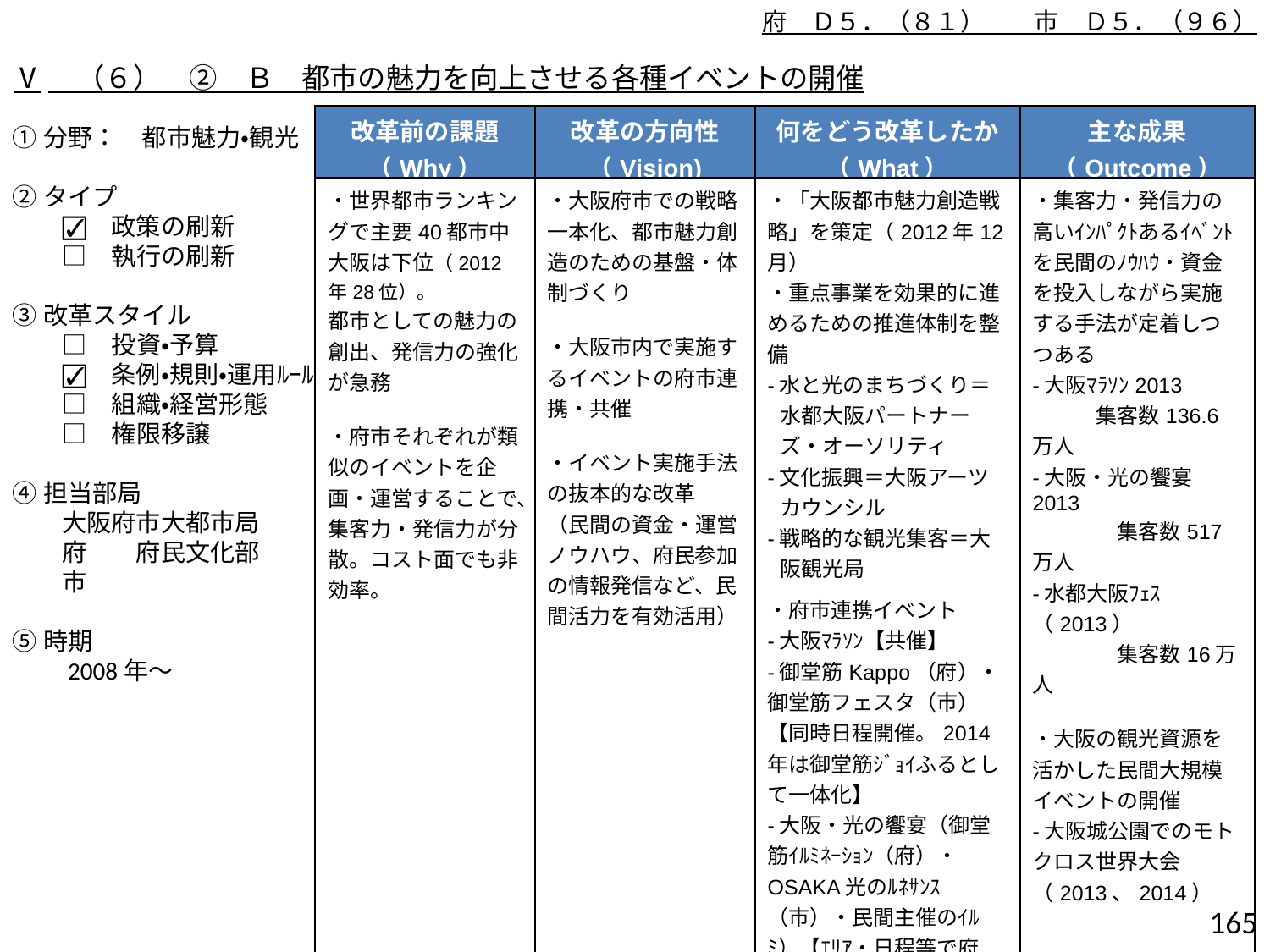

府　Ｄ５．（８１）　　市　Ｄ５．（９６）
Ⅴ　（６）　②　Ｂ　都市の魅力を向上させる各種イベントの開催
| 改革前の課題 （Why） | 改革の方向性 （Vision) | 何をどう改革したか （What） | 主な成果 （Outcome） |
| --- | --- | --- | --- |
| ・世界都市ランキングで主要40都市中大阪は下位（2012年28位）。 都市としての魅力の創出、発信力の強化が急務 ・府市それぞれが類似のイベントを企画・運営することで、集客力・発信力が分散。コスト面でも非効率。 | ・大阪府市での戦略一本化、都市魅力創造のための基盤・体制づくり ・大阪市内で実施するイベントの府市連携・共催 ・イベント実施手法の抜本的な改革 （民間の資金・運営ノウハウ、府民参加の情報発信など、民間活力を有効活用） | ・「大阪都市魅力創造戦略」を策定（2012年12月） ・重点事業を効果的に進めるための推進体制を整備 -水と光のまちづくり＝水都大阪パートナーズ・オーソリティ -文化振興＝大阪アーツカウンシル -戦略的な観光集客＝大阪観光局 ・府市連携イベント -大阪ﾏﾗｿﾝ【共催】 -御堂筋Kappo（府）・ 御堂筋フェスタ（市）【同時日程開催。2014年は御堂筋ｼﾞｮｲふるとして一体化】 -大阪・光の饗宴（御堂筋ｲﾙﾐﾈｰｼｮﾝ（府）・OSAKA光のﾙﾈｻﾝｽ（市）・民間主催のｲﾙﾐ）【ｴﾘｱ・日程等で府市・民間連携】 -水都大阪ﾌｪｽ 【民間主体での開催】 ・府の予算投入の考え方の見直し（民間からの寄附資金と同額を府が負担し事業を実施） 例：御堂筋ｲﾙﾐﾈｰｼｮﾝ基金 | ・集客力・発信力の高いｲﾝﾊﾟｸﾄあるｲﾍﾞﾝﾄを民間のﾉｳﾊｳ・資金を投入しながら実施する手法が定着しつつある -大阪ﾏﾗｿﾝ2013 　　　集客数136.6万人 -大阪・光の饗宴2013 　　　　集客数517万人 -水都大阪ﾌｪｽ（2013） 　　　　集客数16万人 ・大阪の観光資源を活かした民間大規模イベントの開催 -大阪城公園でのモトクロス世界大会（2013、2014） |
①分野：　都市魅力・観光

②タイプ
　　☑　政策の刷新
　　□　執行の刷新

③改革スタイル
　　□　投資・予算
　　☑　条例・規則・運用ﾙｰﾙ
　　□　組織・経営形態
　　□　権限移譲

④担当部局
　　大阪府市大都市局
　　府　　府民文化部
　　市

⑤時期
　　2008年～
165